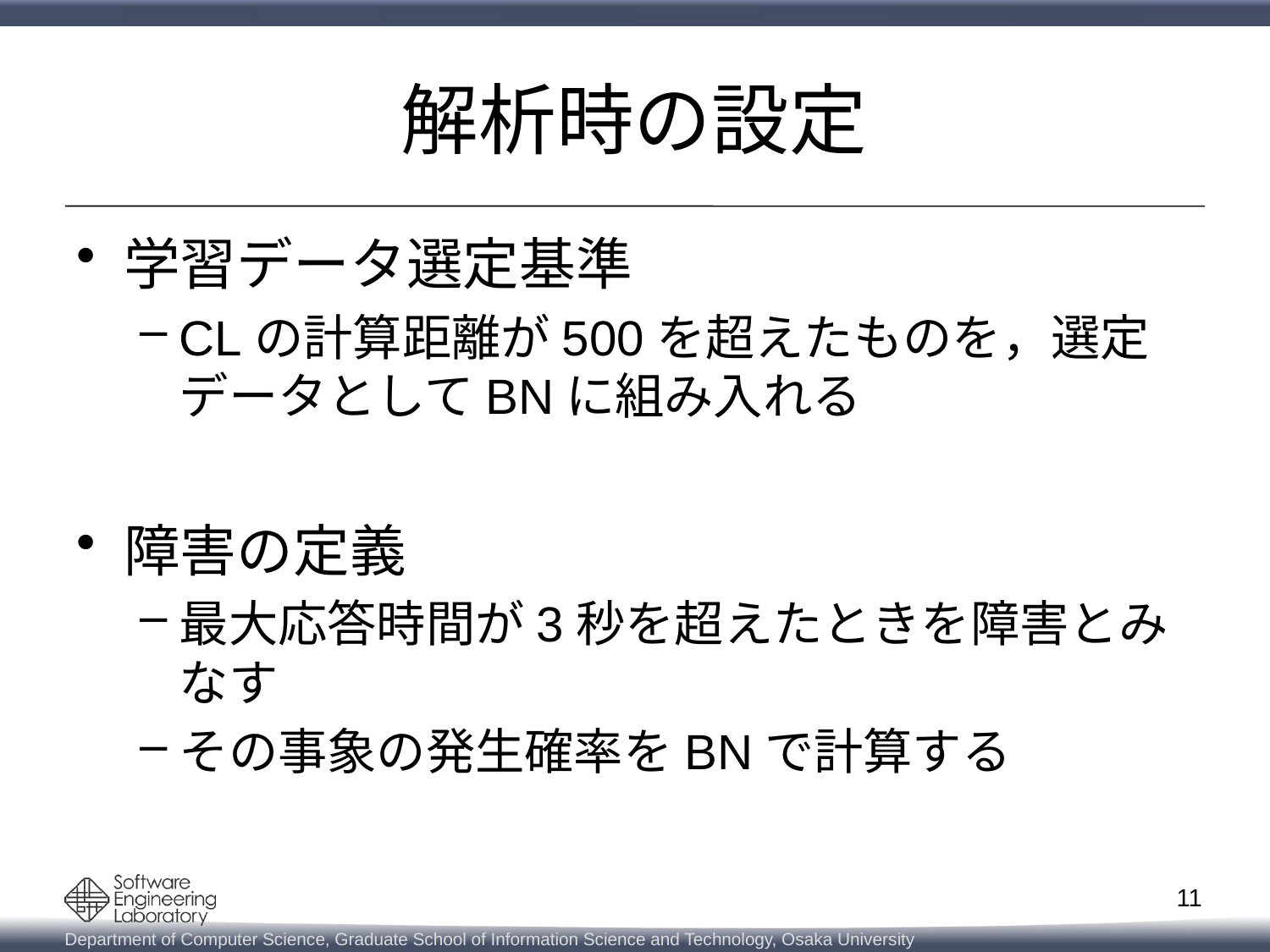

# 解析時の設定
学習データ選定基準
CLの計算距離が500を超えたものを，選定データとしてBNに組み入れる

障害の定義
最大応答時間が3秒を超えたときを障害とみなす
その事象の発生確率をBNで計算する

11